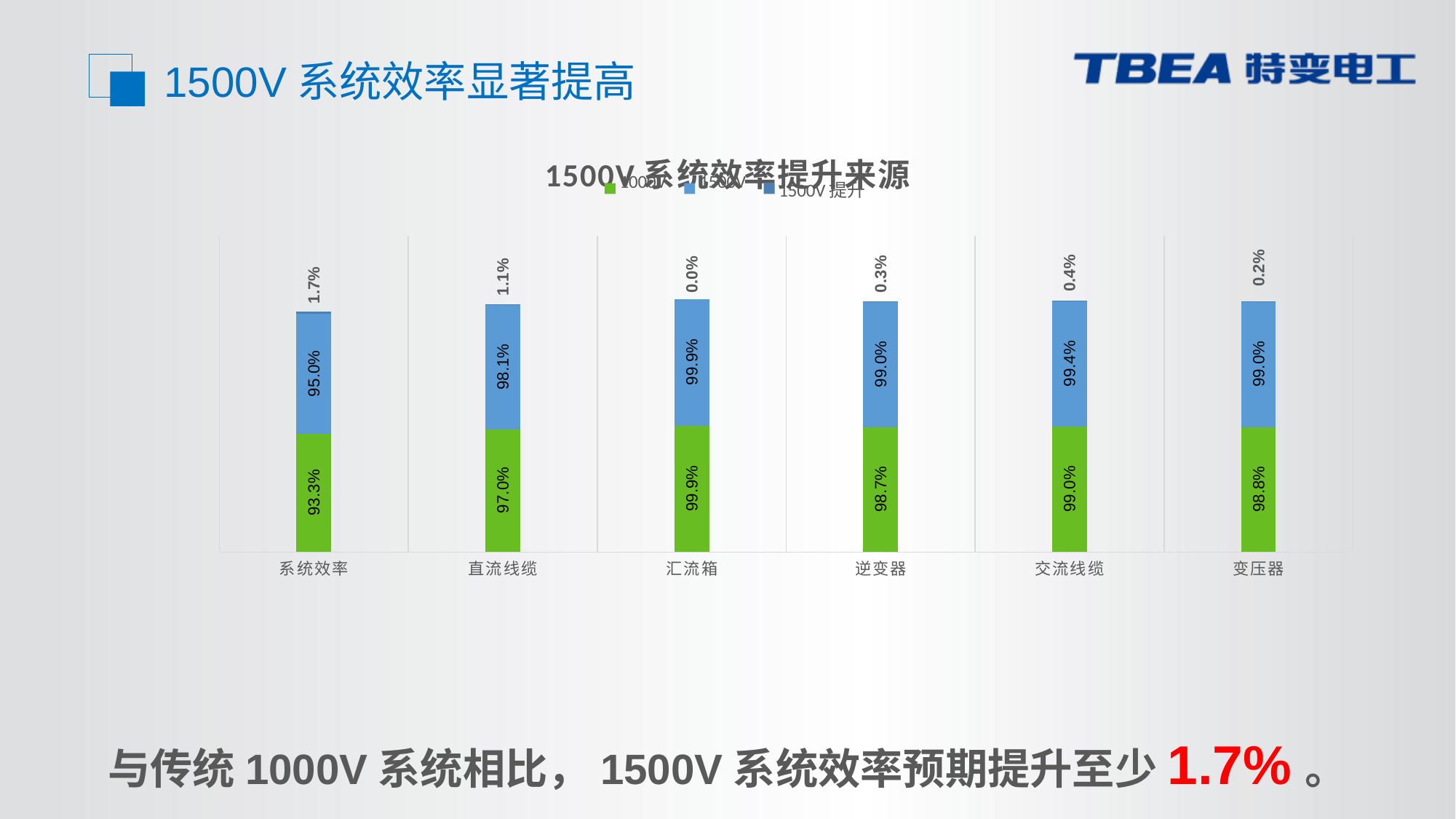

1500V系统效率显著提高

### Chart: 1500V系统效率提升来源

| Category | 1000V | 1500V | 1500V提升 |
|---|---|---|---|
| 系统效率 | 0.933 | 0.9500000000000004 | 0.016999999999999904 |
| 直流线缆 | 0.9700000000000004 | 0.981 | 0.011000000000000022 |
| 汇流箱 | 0.999 | 0.999 | 0.0 |
| 逆变器 | 0.987 | 0.99 | 0.003000000000000005 |
| 交流线缆 | 0.99 | 0.994 | 0.004000000000000007 |
| 变压器 | 0.988 | 0.99 | 0.0020000000000000035 |
与传统1000V系统相比，1500V系统效率预期提升至少1.7%。